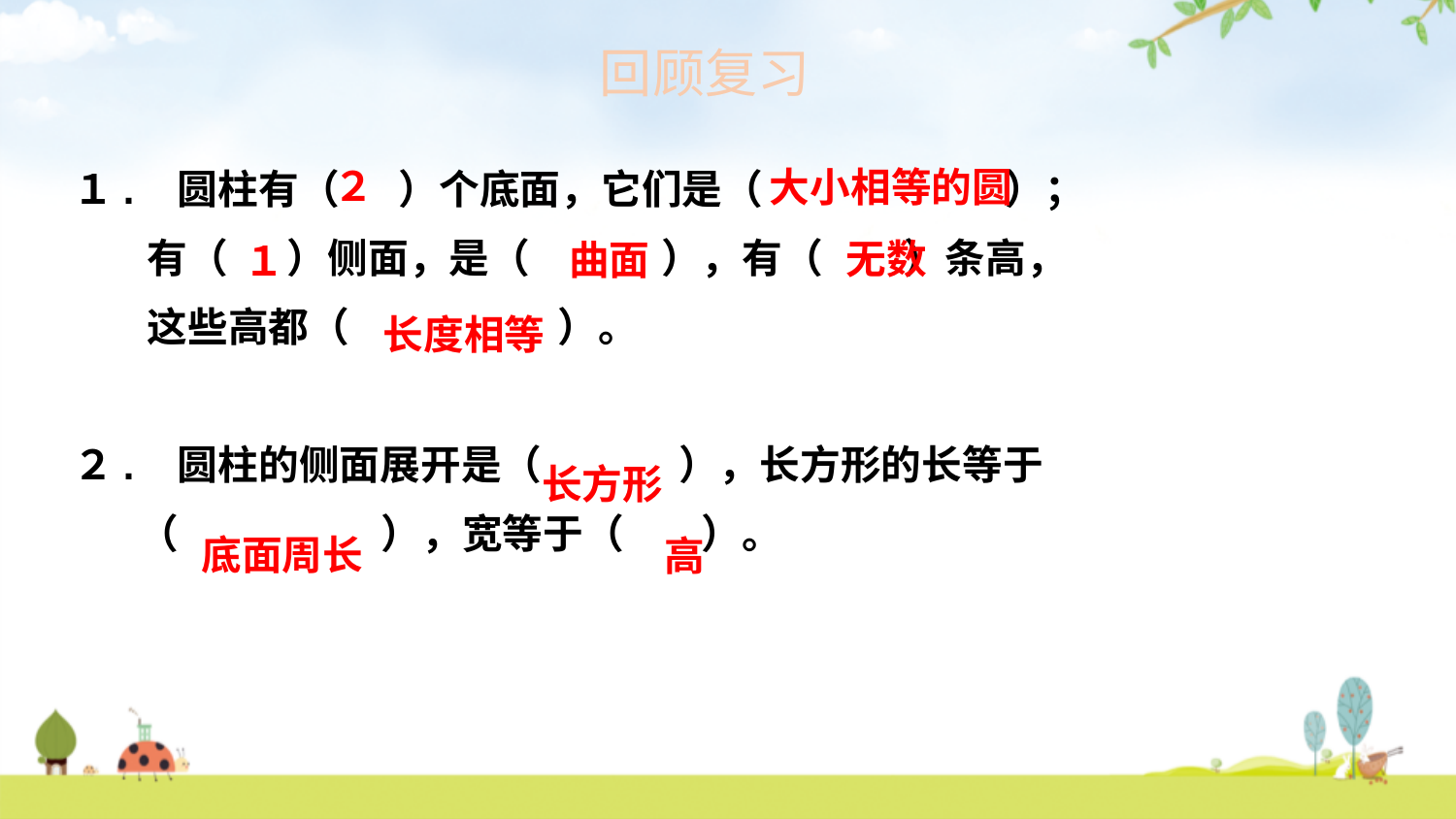

回顾复习
２
大小相等的圆
１.   圆柱有（　  ）个底面，它们是（            　　　 ）；
       有（  　）侧面，是（　　 　），有（　　）条高，
       这些高都（     　　　　）。

２.   圆柱的侧面展开是（　    　  ），长方形的长等于
      （　　　　　），宽等于（    　）。
无数
曲面
１
长度相等
长方形
底面周长
高